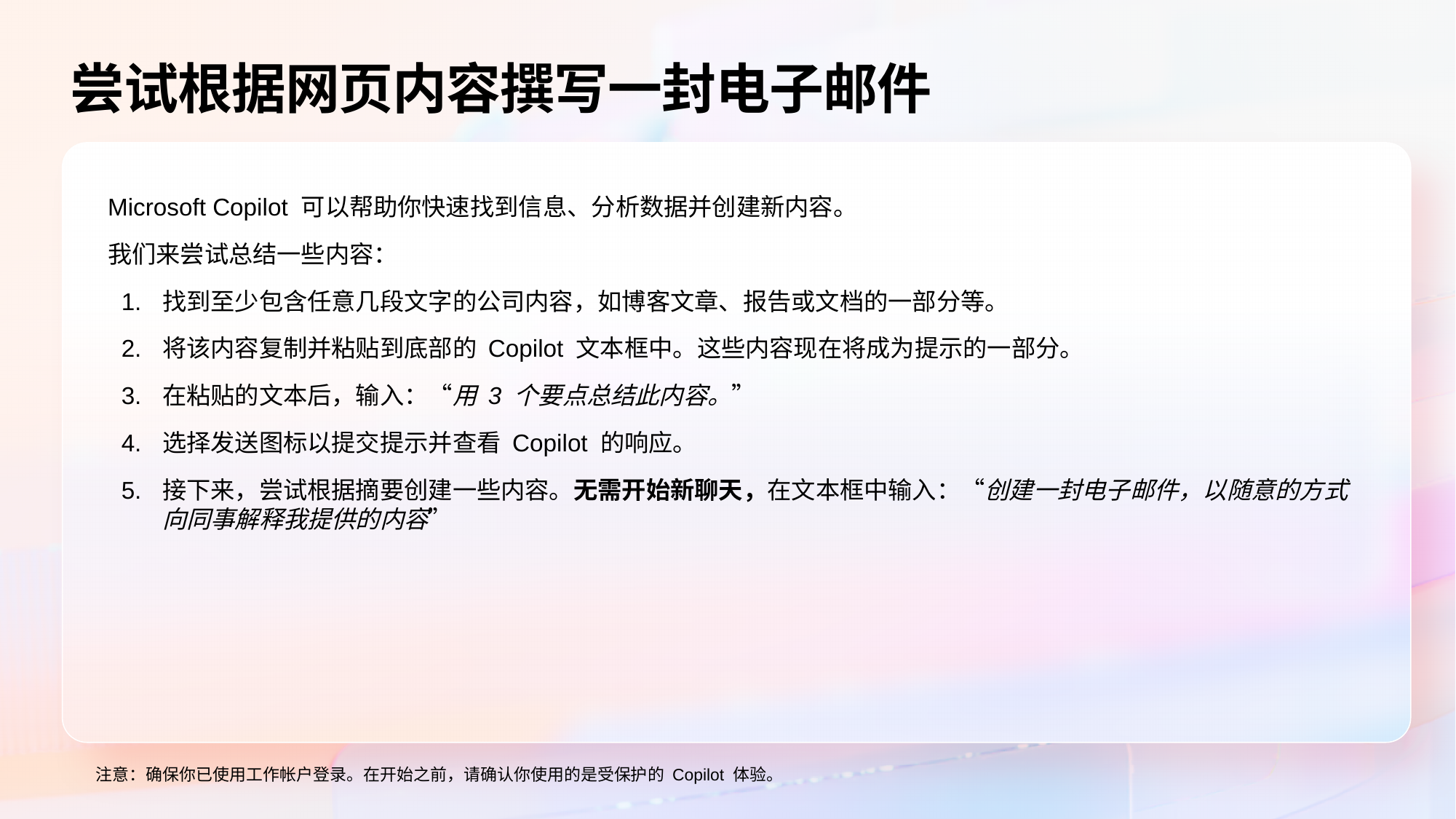

尝试根据网页内容撰写一封电子邮件

Microsoft Copilot 可以帮助你快速找到信息、分析数据并创建新内容。
我们来尝试总结一些内容：
找到至少包含任意几段文字的公司内容，如博客文章、报告或文档的一部分等。
将该内容复制并粘贴到底部的 Copilot 文本框中。这些内容现在将成为提示的一部分。
在粘贴的文本后，输入：“用 3 个要点总结此内容。”
选择发送图标以提交提示并查看 Copilot 的响应。
接下来，尝试根据摘要创建一些内容。无需开始新聊天，在文本框中输入：“创建一封电子邮件，以随意的方式向同事解释我提供的内容”
注意：确保你已使用工作帐户登录。在开始之前，请确认你使用的是受保护的 Copilot 体验。